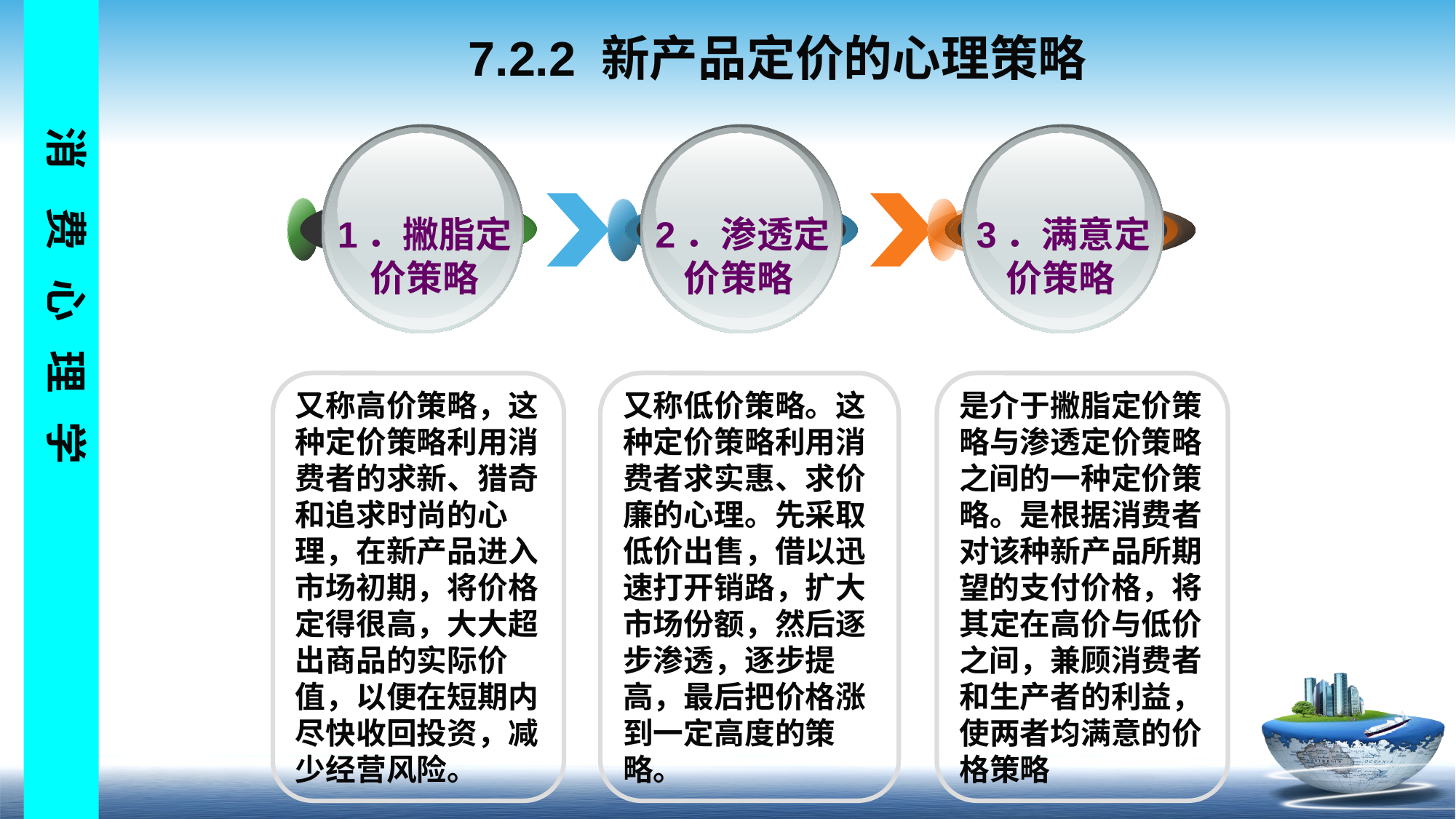

# 7.2.2 新产品定价的心理策略

1．撇脂定
价策略
2．渗透定
价策略

3．满意定
价策略
又称高价策略，这种定价策略利用消费者的求新、猎奇和追求时尚的心理，在新产品进入市场初期，将价格定得很高，大大超出商品的实际价值，以便在短期内尽快收回投资，减少经营风险。
又称低价策略。这种定价策略利用消费者求实惠、求价廉的心理。先采取低价出售，借以迅速打开销路，扩大市场份额，然后逐步渗透，逐步提高，最后把价格涨到一定高度的策略。
是介于撇脂定价策略与渗透定价策略之间的一种定价策略。是根据消费者对该种新产品所期望的支付价格，将其定在高价与低价之间，兼顾消费者和生产者的利益，使两者均满意的价格策略